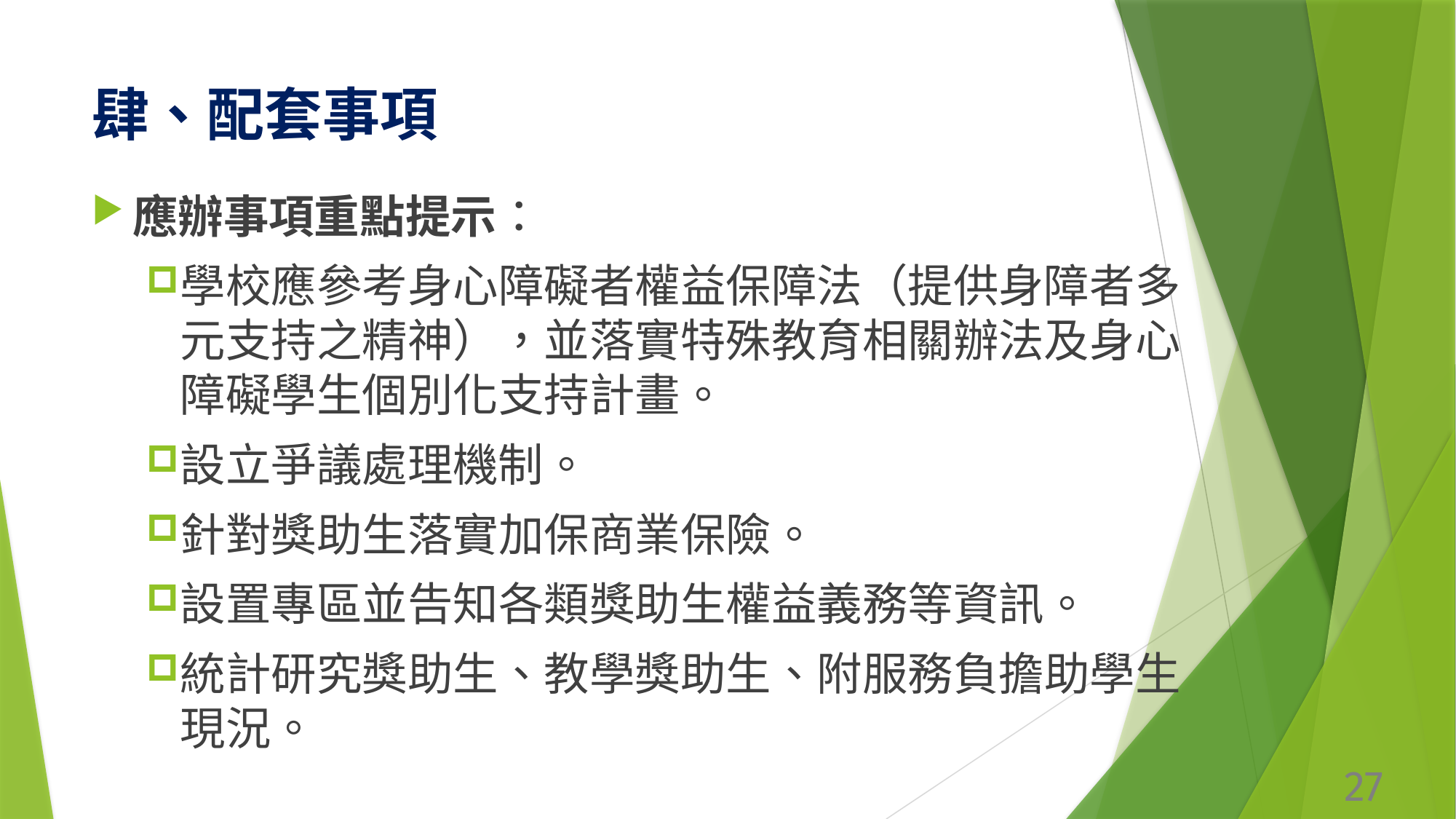

# 肆、配套事項
應辦事項重點提示：
學校應參考身心障礙者權益保障法（提供身障者多元支持之精神），並落實特殊教育相關辦法及身心障礙學生個別化支持計畫。
設立爭議處理機制。
針對獎助生落實加保商業保險。
設置專區並告知各類獎助生權益義務等資訊。
統計研究獎助生、教學獎助生、附服務負擔助學生現況。

27